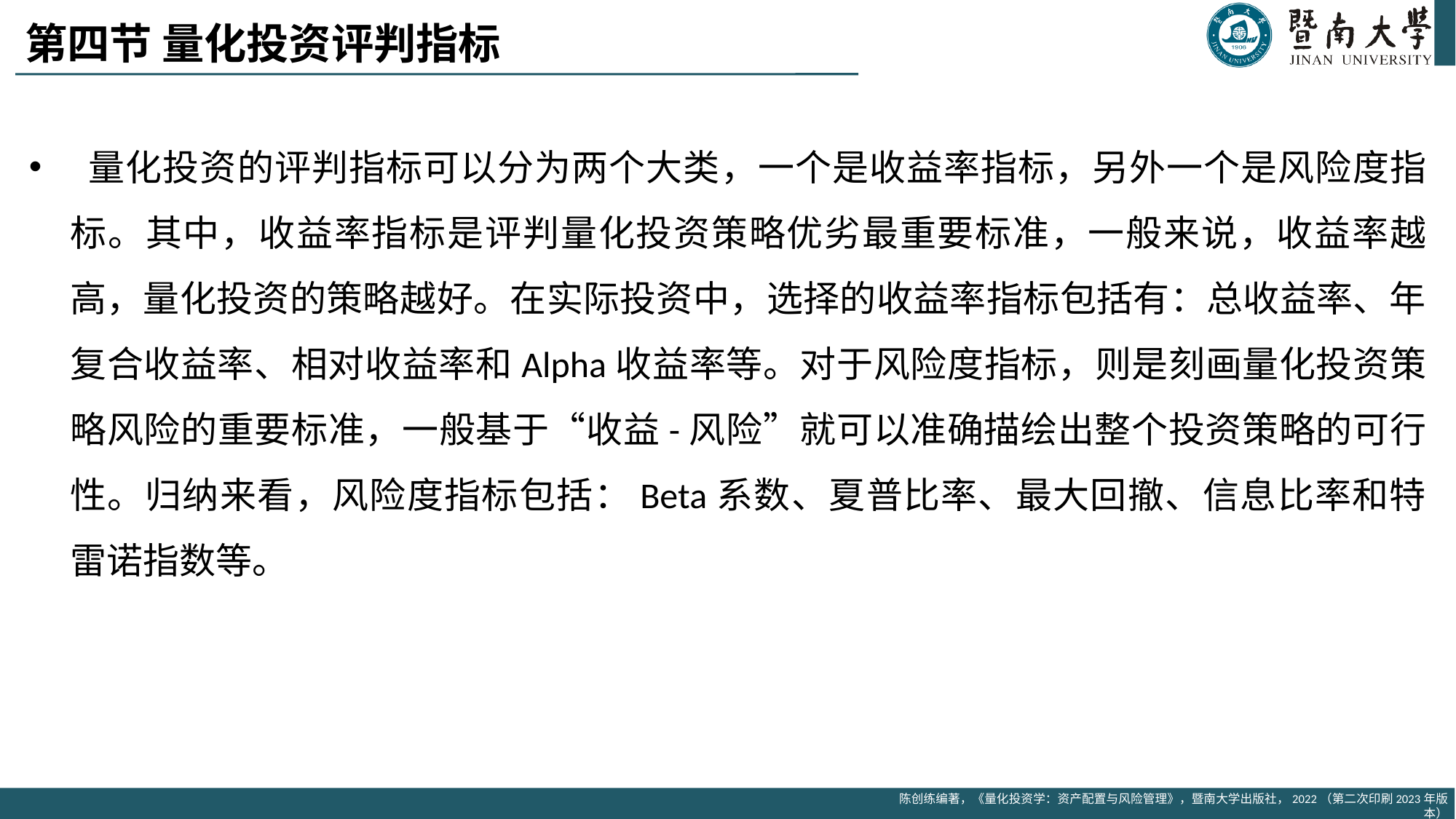

# 第四节 量化投资评判指标
 量化投资的评判指标可以分为两个大类，一个是收益率指标，另外一个是风险度指标。其中，收益率指标是评判量化投资策略优劣最重要标准，一般来说，收益率越高，量化投资的策略越好。在实际投资中，选择的收益率指标包括有：总收益率、年复合收益率、相对收益率和Alpha收益率等。对于风险度指标，则是刻画量化投资策略风险的重要标准，一般基于“收益-风险”就可以准确描绘出整个投资策略的可行性。归纳来看，风险度指标包括：Beta系数、夏普比率、最大回撤、信息比率和特雷诺指数等。